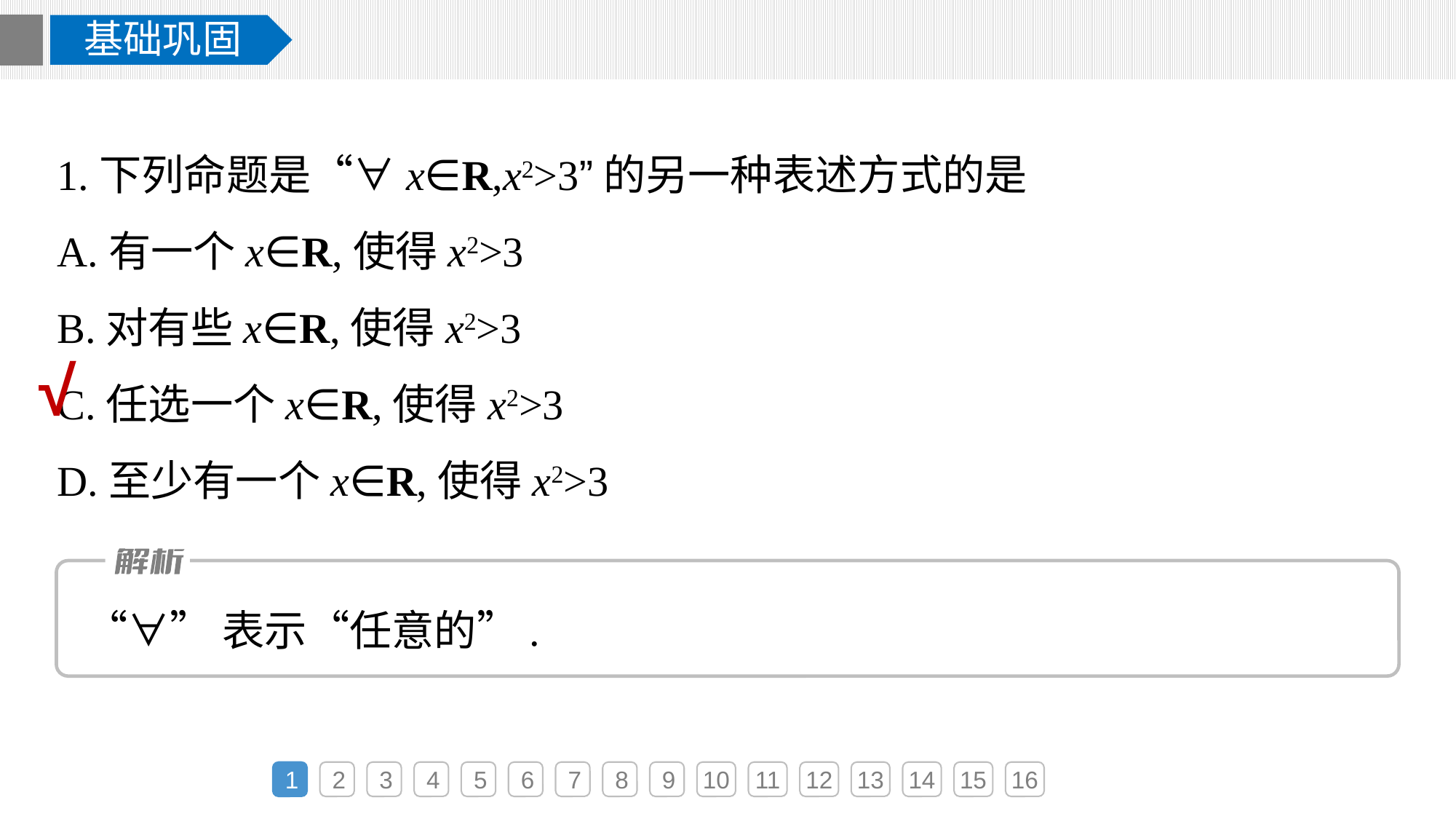

基础巩固

1.下列命题是“∀x∈R,x2>3”的另一种表述方式的是
A.有一个x∈R,使得x2>3
B.对有些x∈R,使得x2>3
C.任选一个x∈R,使得x2>3
D.至少有一个x∈R,使得x2>3
√

“∀”表示“任意的”.
1
2
3
4
5
6
7
8
9
10
11
12
13
14
15
16